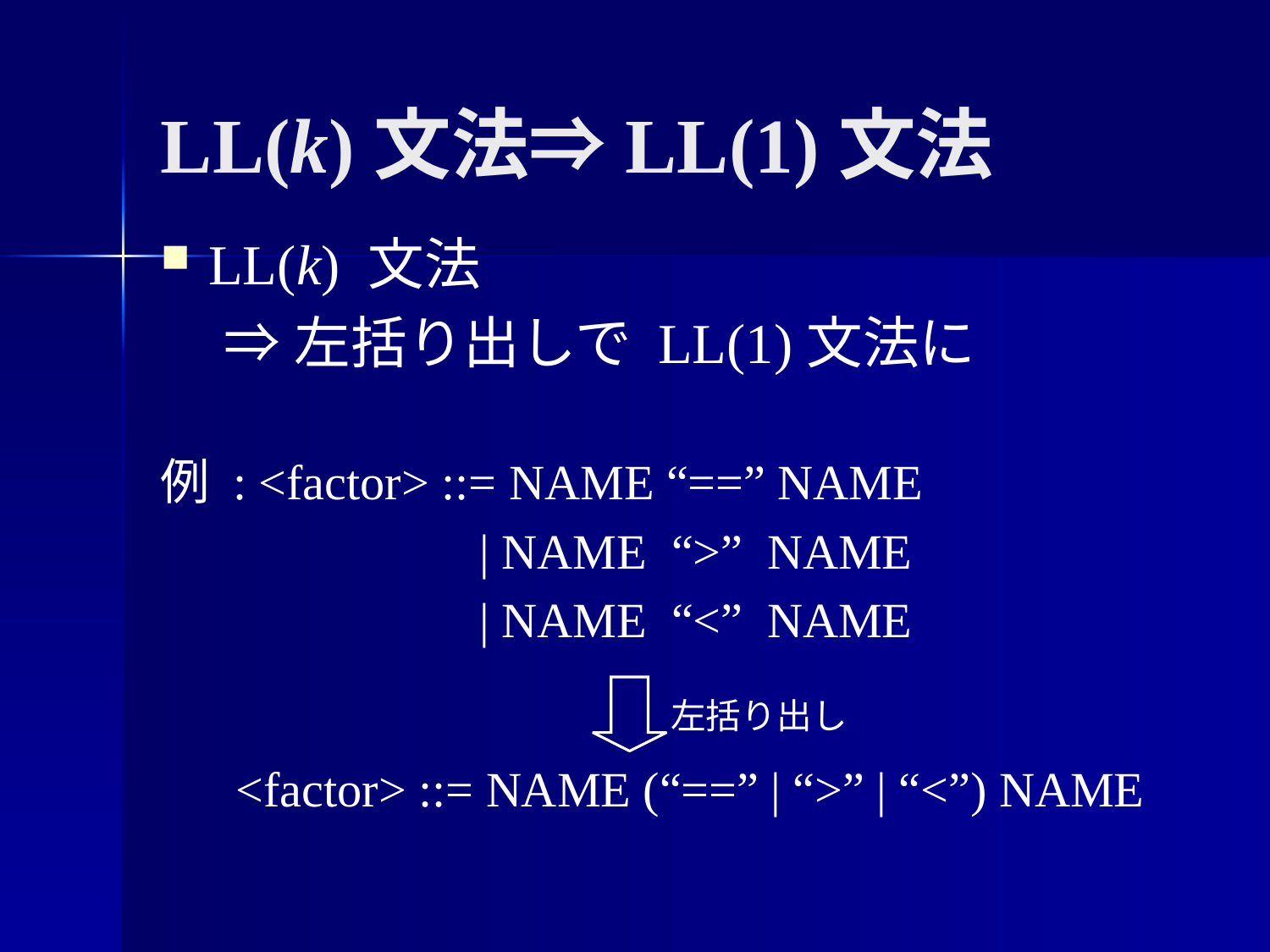

# LL(k)文法⇒LL(1)文法
LL(k) 文法
⇒左括り出しで LL(1)文法に
例 : <factor> ::= NAME “==” NAME
                          | NAME  “>”  NAME
                          | NAME  “<”  NAME

左括り出し
<factor> ::= NAME (“==” | “>” | “<”) NAME